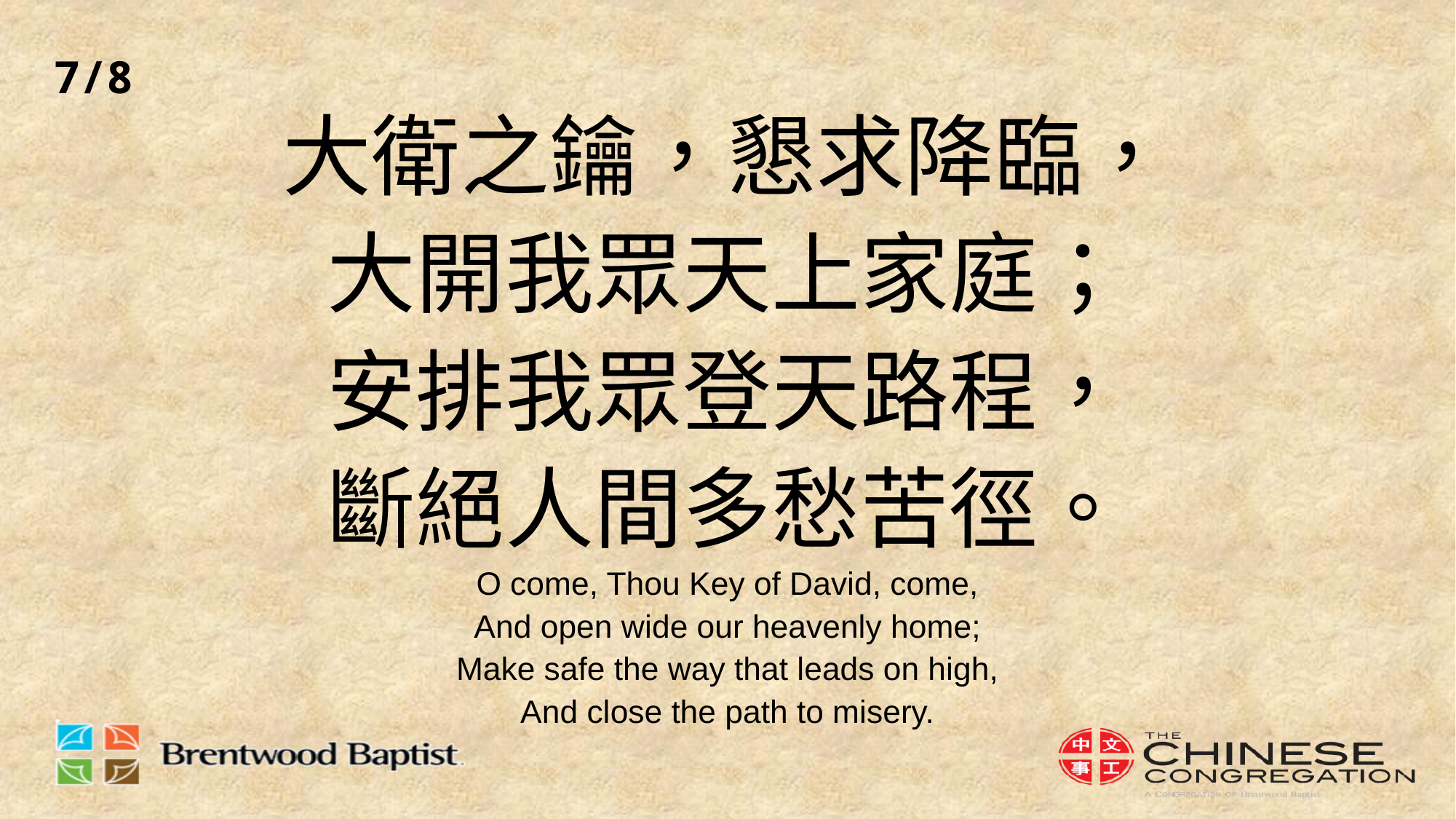

# 大衛之鑰，懇求降臨， 大開我眾天上家庭； 安排我眾登天路程， 斷絕人間多愁苦徑。 O come, Thou Key of David, come, And open wide our heavenly home; Make safe the way that leads on high, And close the path to misery.
7/8